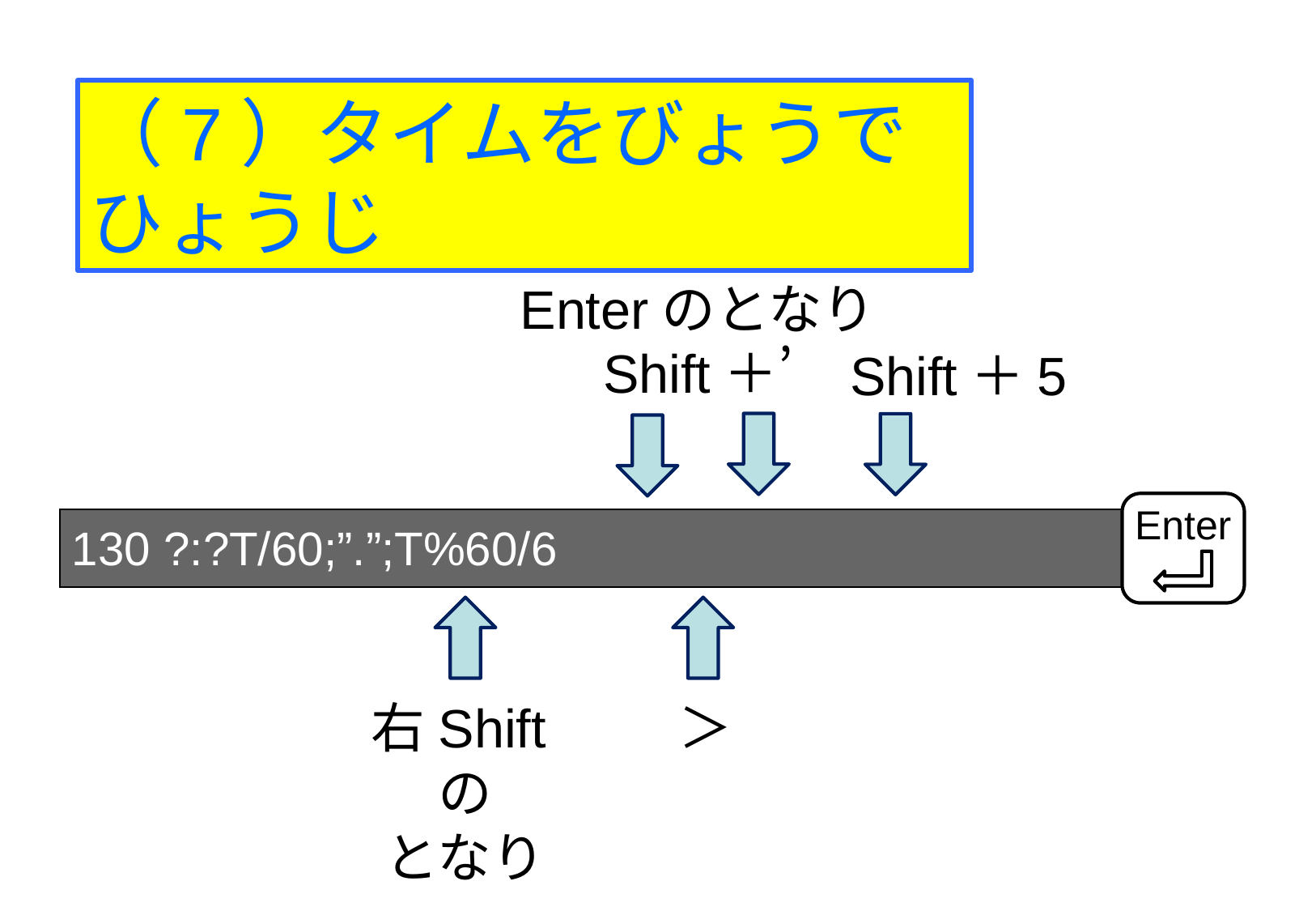

（7）タイムをびょうでひょうじ
Enterのとなり
Shift＋’
Shift＋5

Enter

130 ?:?T/60;”.”;T%60/6

右Shiftの
となり
＞